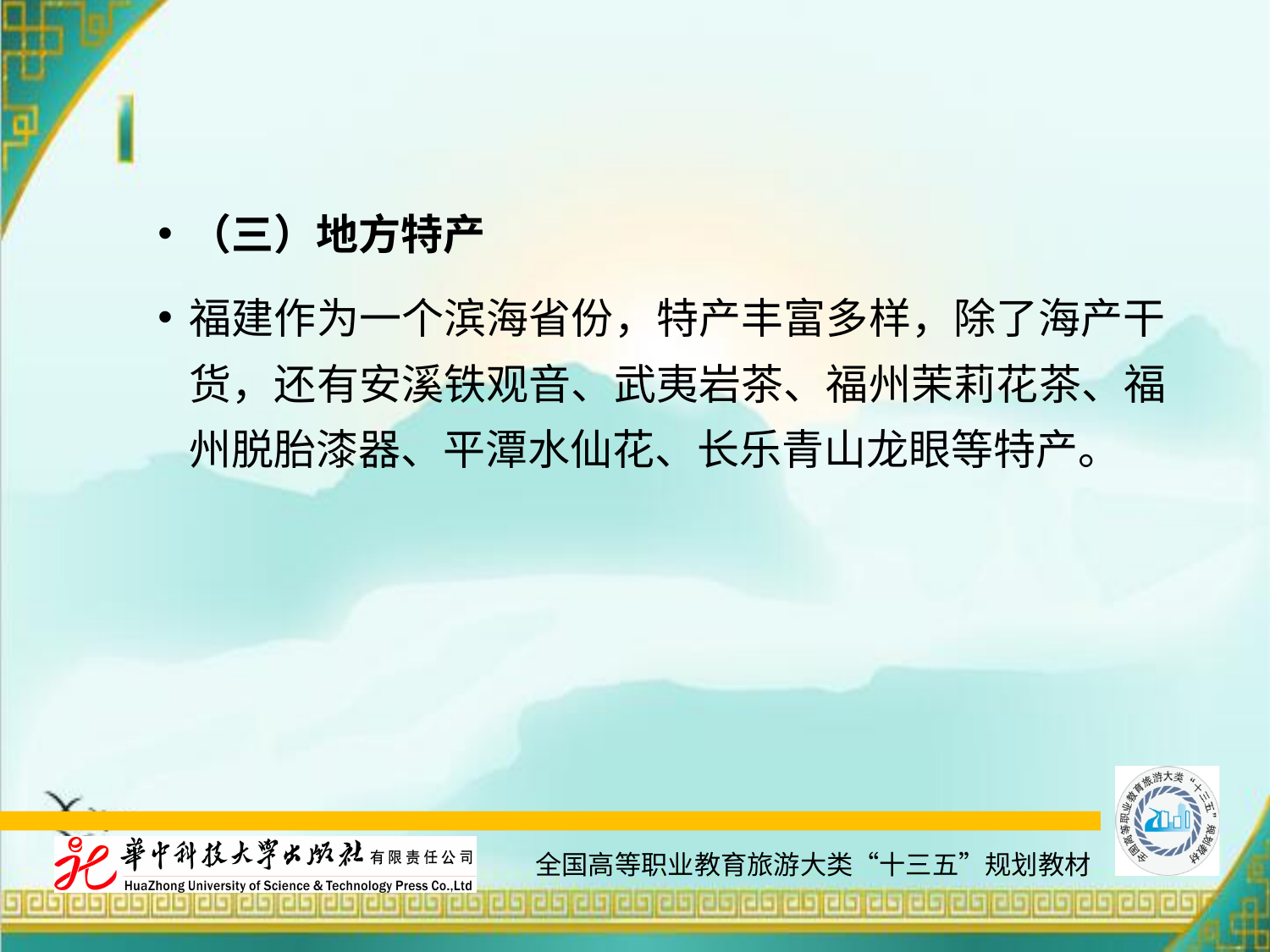

#
（三）地方特产
福建作为一个滨海省份，特产丰富多样，除了海产干货，还有安溪铁观音、武夷岩茶、福州茉莉花茶、福州脱胎漆器、平潭水仙花、长乐青山龙眼等特产。